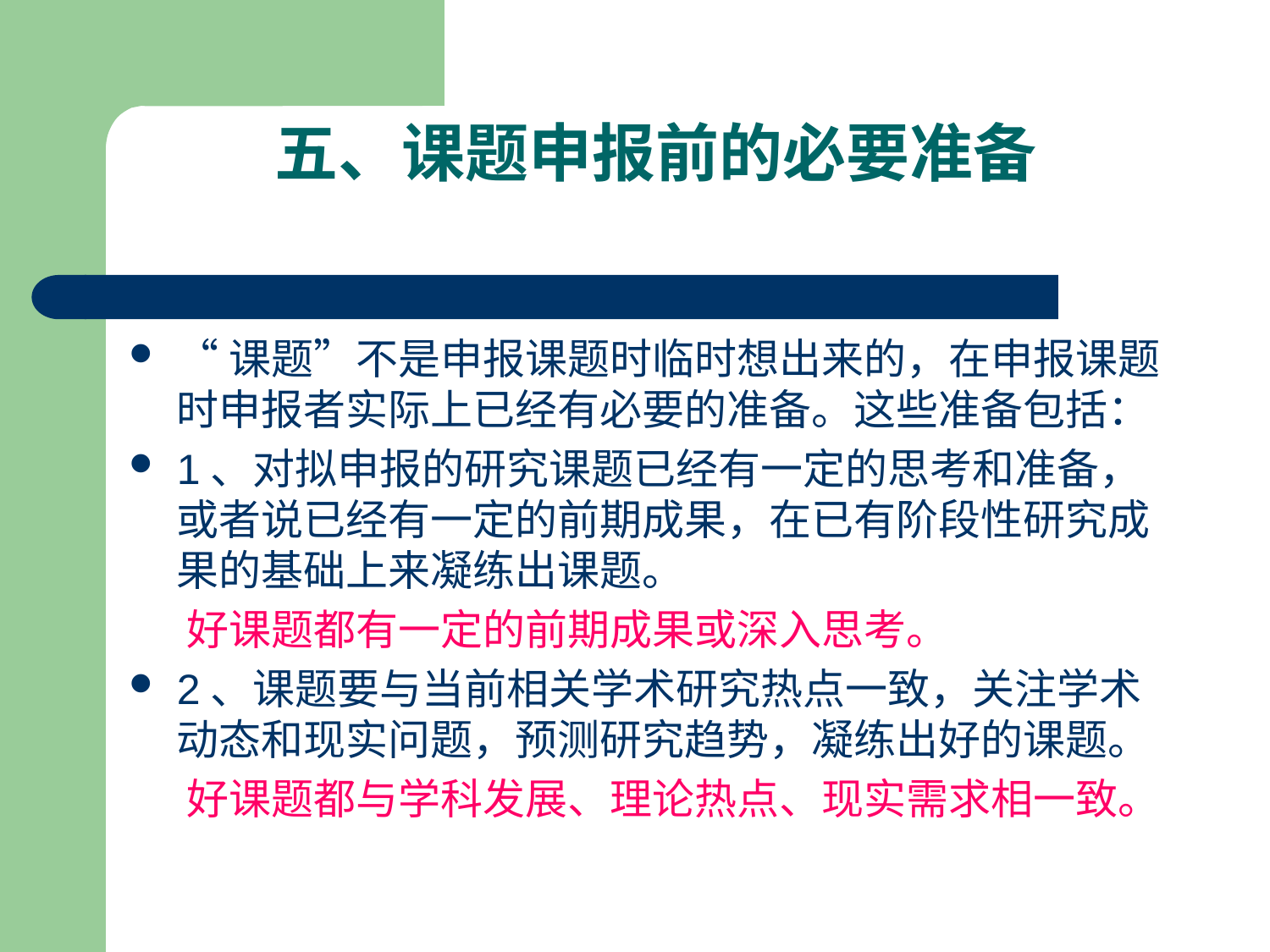

# 五、课题申报前的必要准备
“课题”不是申报课题时临时想出来的，在申报课题时申报者实际上已经有必要的准备。这些准备包括：
1、对拟申报的研究课题已经有一定的思考和准备，或者说已经有一定的前期成果，在已有阶段性研究成果的基础上来凝练出课题。
     好课题都有一定的前期成果或深入思考。
2、课题要与当前相关学术研究热点一致，关注学术动态和现实问题，预测研究趋势，凝练出好的课题。
     好课题都与学科发展、理论热点、现实需求相一致。